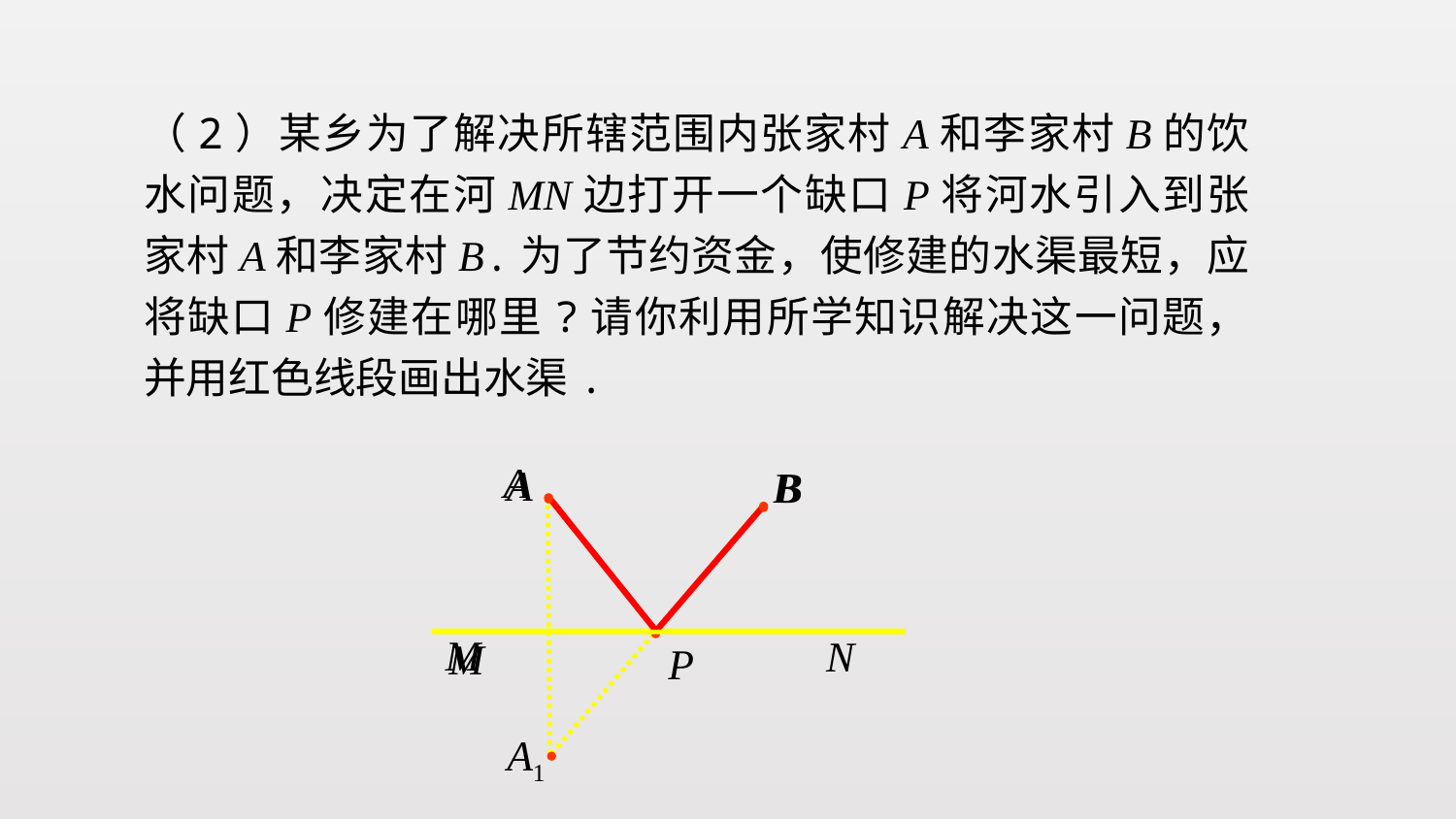

（2）某乡为了解决所辖范围内张家村A和李家村B的饮水问题，决定在河MN边打开一个缺口P将河水引入到张家村A和李家村B.为了节约资金，使修建的水渠最短，应将缺口P修建在哪里?请你利用所学知识解决这一问题，并用红色线段画出水渠.
A
A
B

N
M

B

M

P

A1